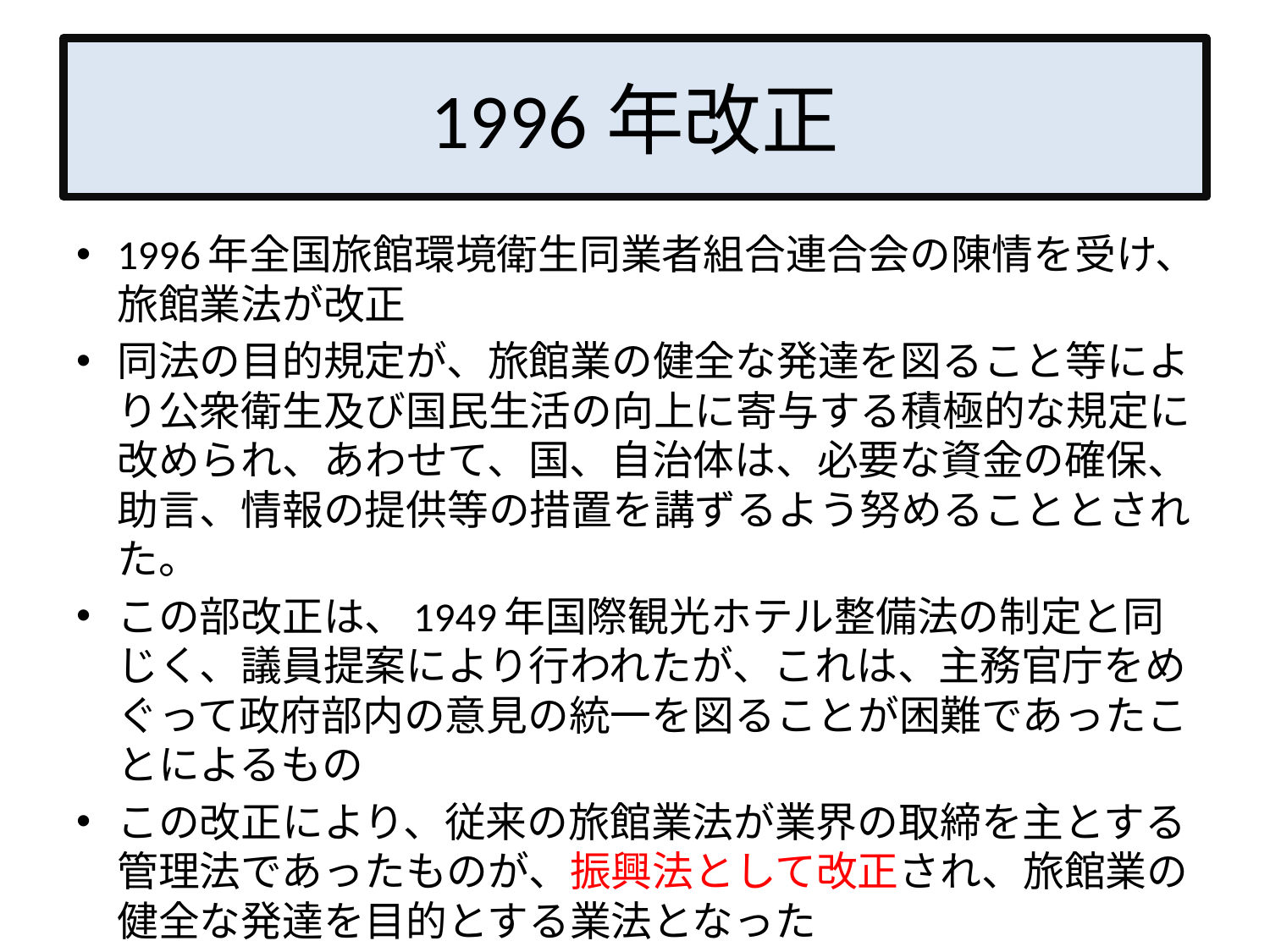

# 1996年改正
1996年全国旅館環境衛生同業者組合連合会の陳情を受け、旅館業法が改正
同法の目的規定が、旅館業の健全な発達を図ること等により公衆衛生及び国民生活の向上に寄与する積極的な規定に改められ、あわせて、国、自治体は、必要な資金の確保、助言、情報の提供等の措置を講ずるよう努めることとされた。
この部改正は、1949年国際観光ホテル整備法の制定と同じく、議員提案により行われたが、これは、主務官庁をめぐって政府部内の意見の統一を図ることが困難であったことによるもの
この改正により、従来の旅館業法が業界の取締を主とする管理法であったものが、振興法として改正され、旅館業の健全な発達を目的とする業法となった